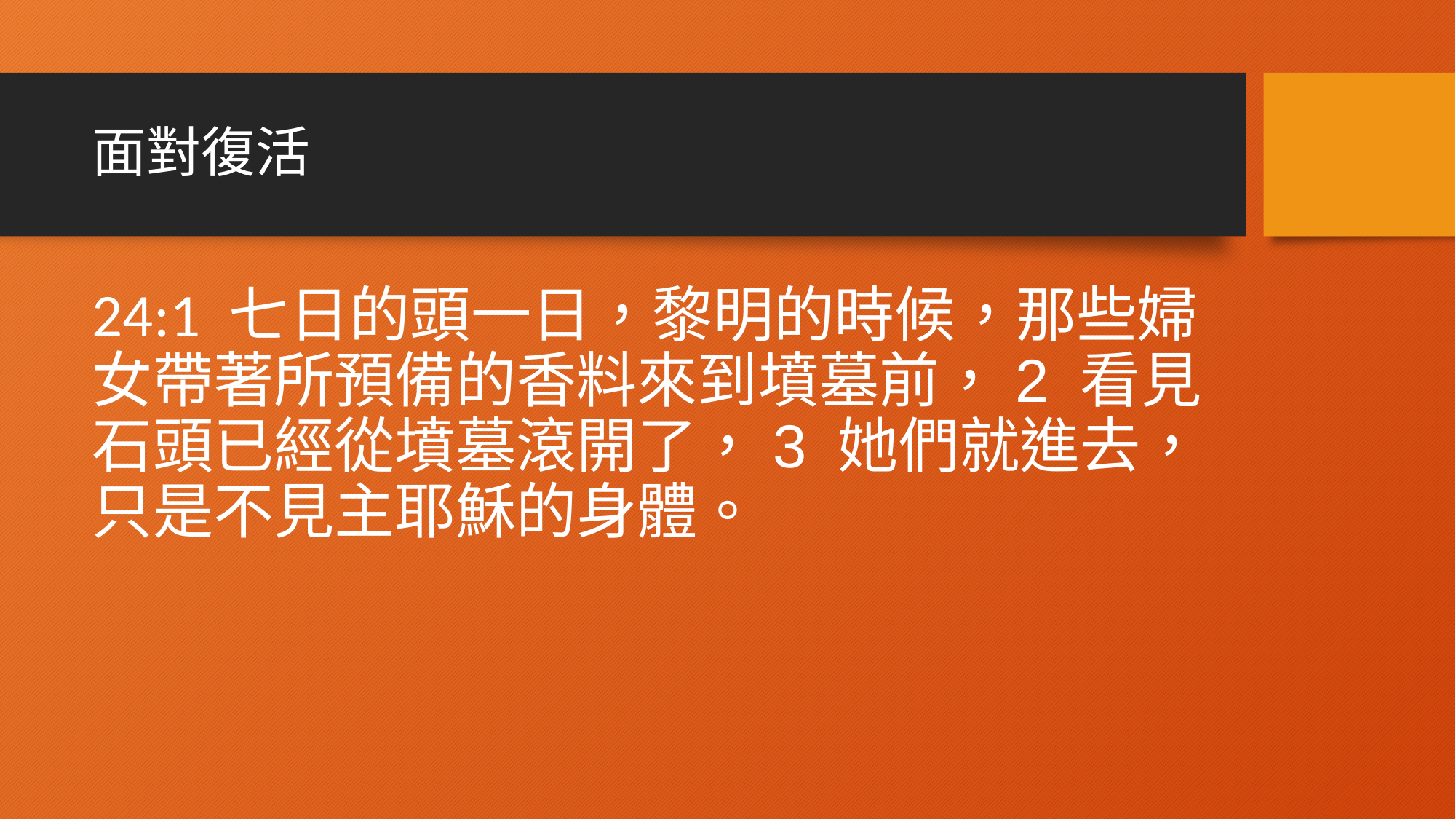

# 面對復活
24:1 七日的頭一日，黎明的時候，那些婦女帶著所預備的香料來到墳墓前，2 看見石頭已經從墳墓滾開了，3 她們就進去，只是不見主耶穌的身體。